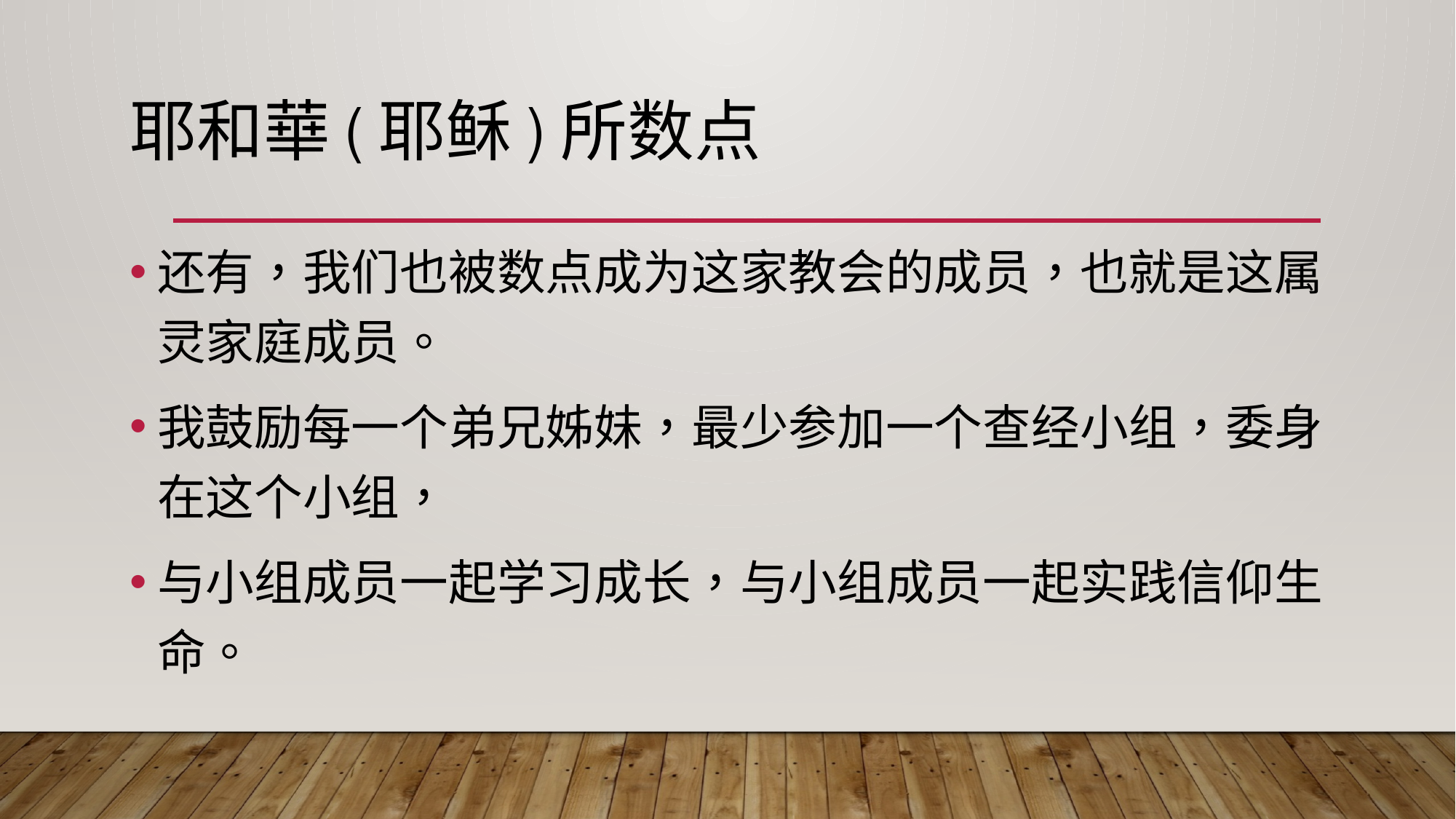

# 耶和華(耶稣)所数点
还有，我们也被数点成为这家教会的成员，也就是这属灵家庭成员。
我鼓励每一个弟兄姊妹，最少参加一个查经小组，委身在这个小组，
与小组成员一起学习成长，与小组成员一起实践信仰生命。